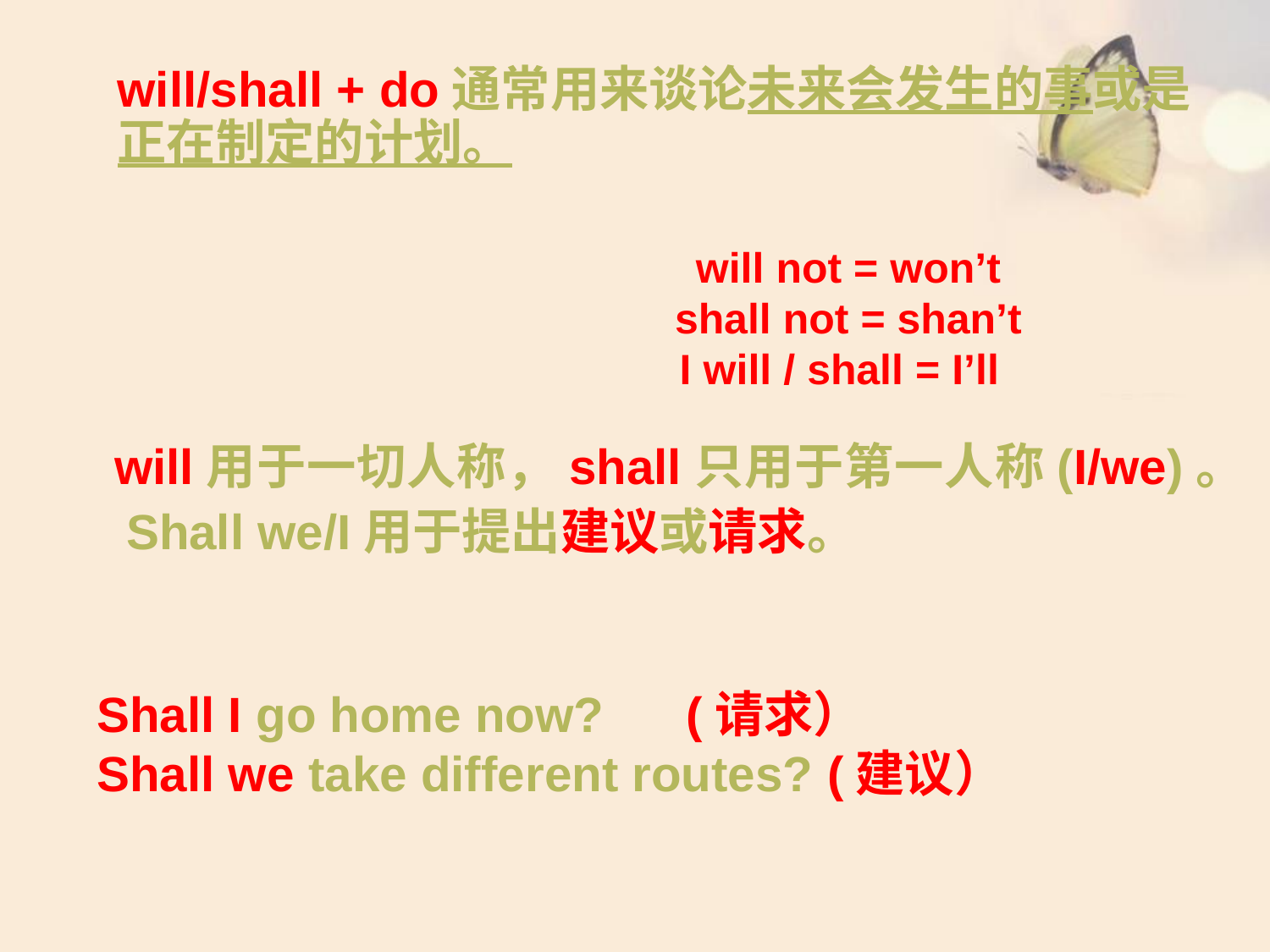

# will/shall + do通常用来谈论未来会发生的事或是 正在制定的计划。
will not = won’t
shall not = shan’t
I will / shall = I’ll
   will用于一切人称，shall只用于第一人称(I/we)。Shall we/I用于提出建议或请求。
Shall I go home now?      (请求）
Shall we take different routes? (建议）